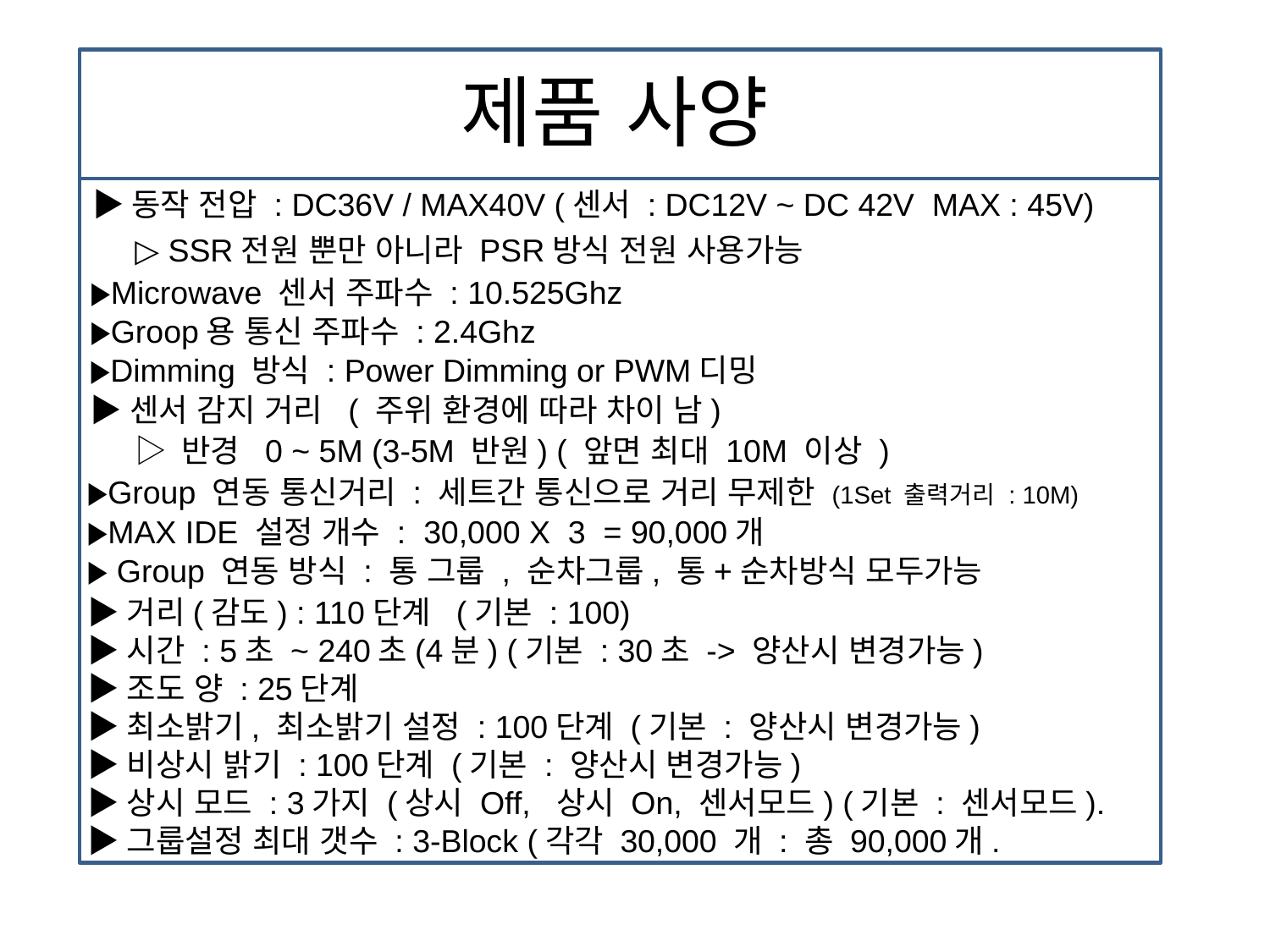

# 제품 사양

▶동작 전압 : DC36V / MAX40V (센서 : DC12V ~ DC 42V  MAX : 45V)
▷ SSR전원 뿐만 아니라 PSR방식 전원 사용가능
▶Microwave 센서 주파수 : 10.525Ghz
▶Groop용 통신 주파수 : 2.4Ghz
▶Dimming 방식 : Power Dimming or PWM디밍
▶센서 감지 거리  ( 주위 환경에 따라 차이 남)
▷ 반경  0 ~ 5M (3-5M 반원) ( 앞면 최대 10M 이상 )
▶Group 연동 통신거리 : 세트간 통신으로 거리 무제한 (1Set 출력거리 : 10M)
▶MAX IDE 설정 개수 :  30,000 X  3  = 90,000개
▶ Group 연동 방식 : 통 그룹 , 순차그룹, 통+순차방식 모두가능
▶거리(감도) : 110단계  (기본 : 100)
▶시간 : 5초 ~ 240초(4분) (기본 : 30초 -> 양산시 변경가능)
▶조도 양 : 25단계
▶최소밝기, 최소밝기 설정 : 100단계 (기본 : 양산시 변경가능)
▶비상시 밝기 : 100단계 (기본 : 양산시 변경가능)
▶상시 모드 : 3가지 (상시 Off,  상시 On, 센서모드) (기본 : 센서모드).
▶그룹설정 최대 갯수 : 3-Block (각각 30,000 개 : 총 90,000개.